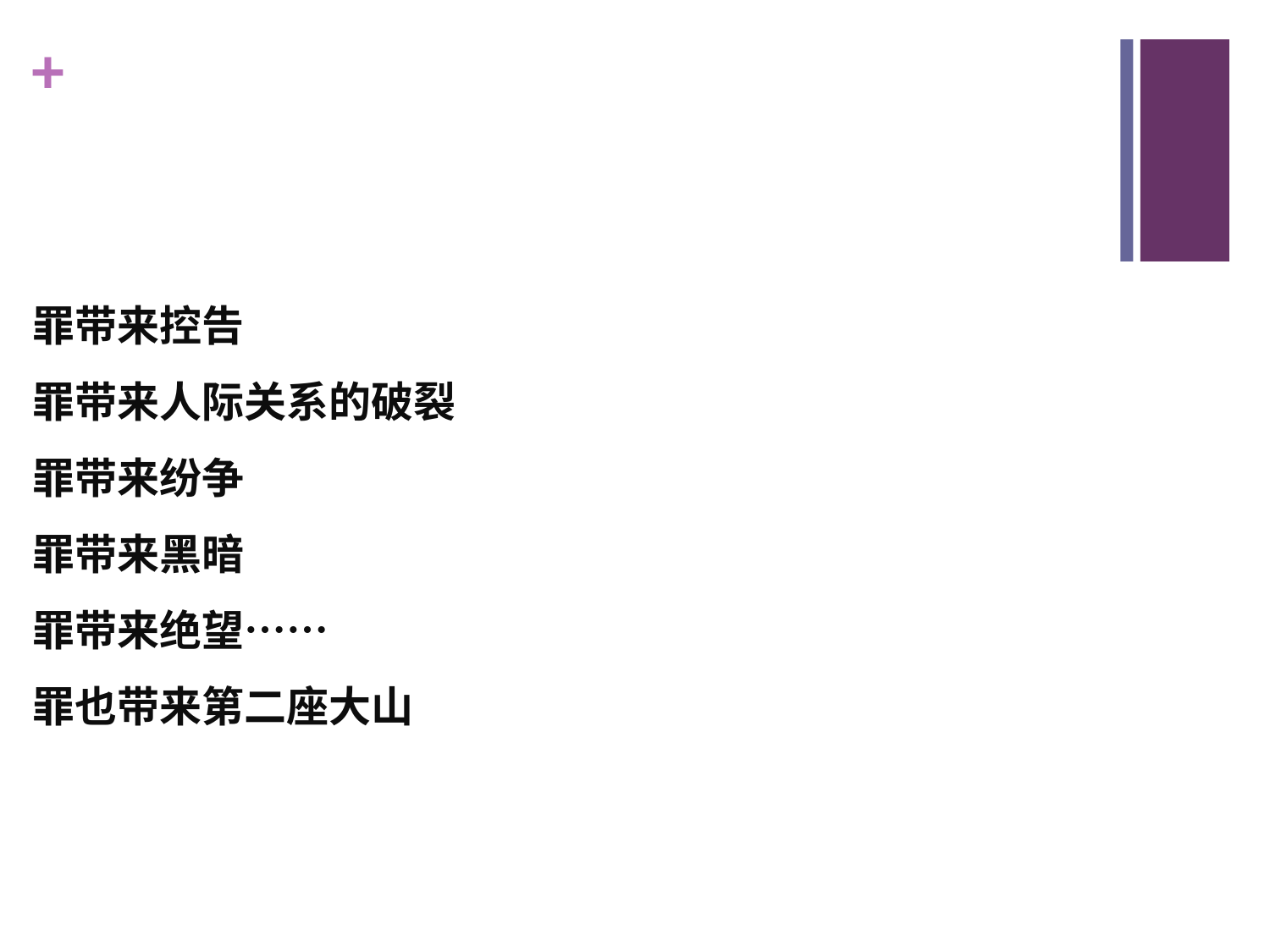

#
 罪带来控告
 罪带来人际关系的破裂
 罪带来纷争
 罪带来黑暗
 罪带来绝望……
 罪也带来第二座大山